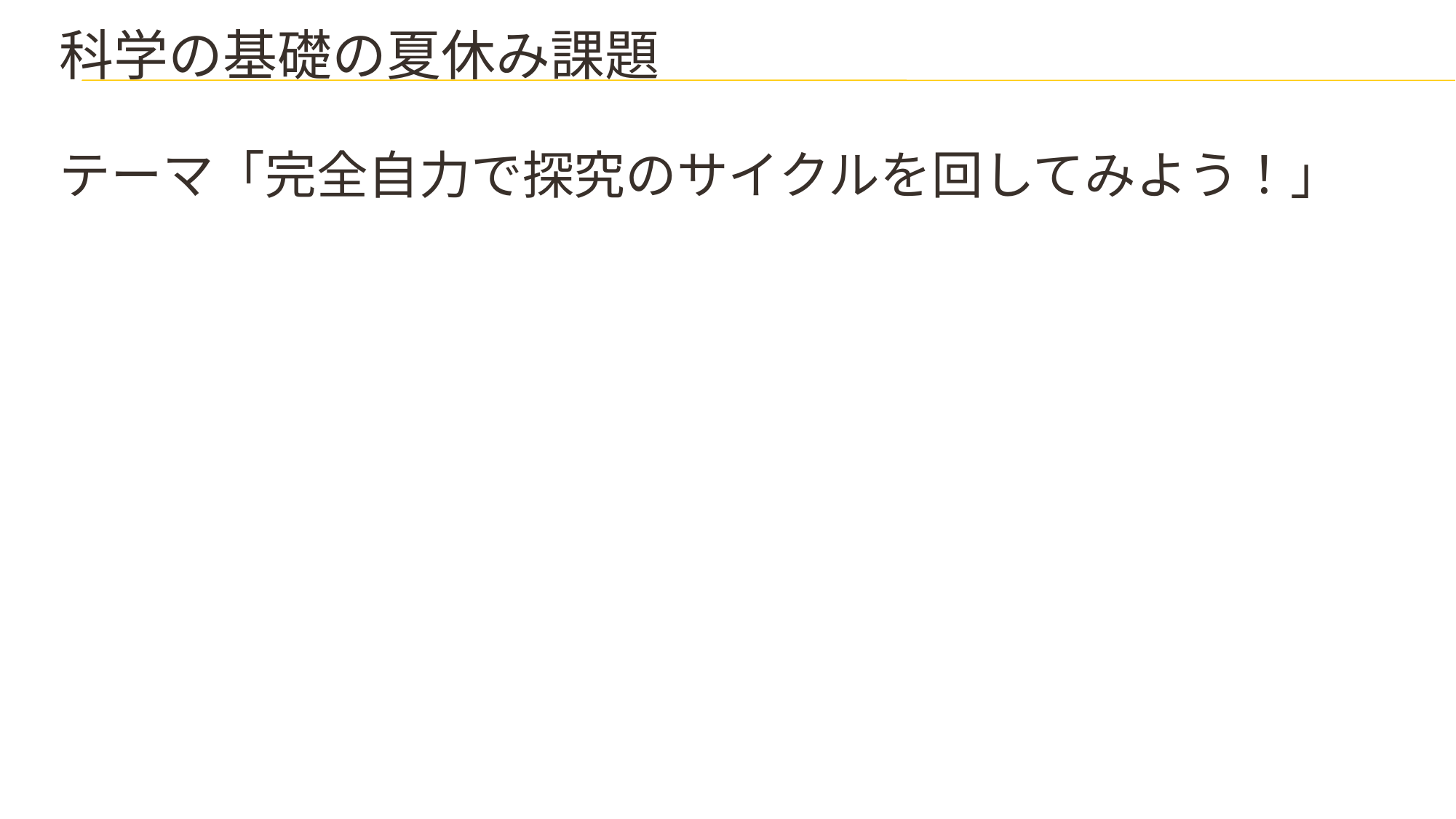

# 科学の基礎の夏休み課題
テーマ「完全自力で探究のサイクルを回してみよう！」